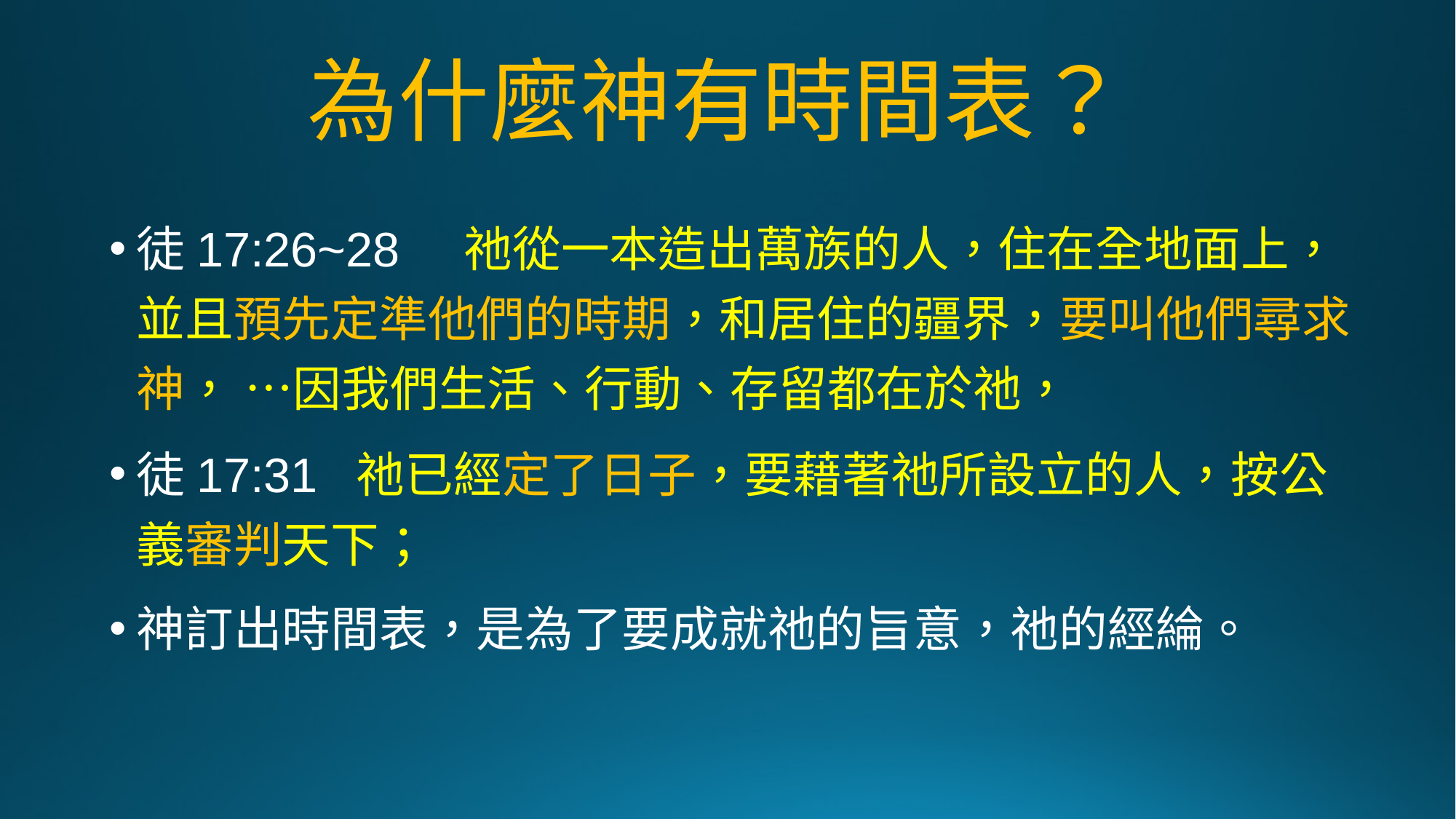

# 為什麼神有時間表？
徒17:26~28	祂從一本造出萬族的人，住在全地面上，並且預先定準他們的時期，和居住的疆界，要叫他們尋求神， …因我們生活、行動、存留都在於祂，
徒17:31  祂已經定了日子，要藉著祂所設立的人，按公義審判天下；
神訂出時間表，是為了要成就祂的旨意，祂的經綸。